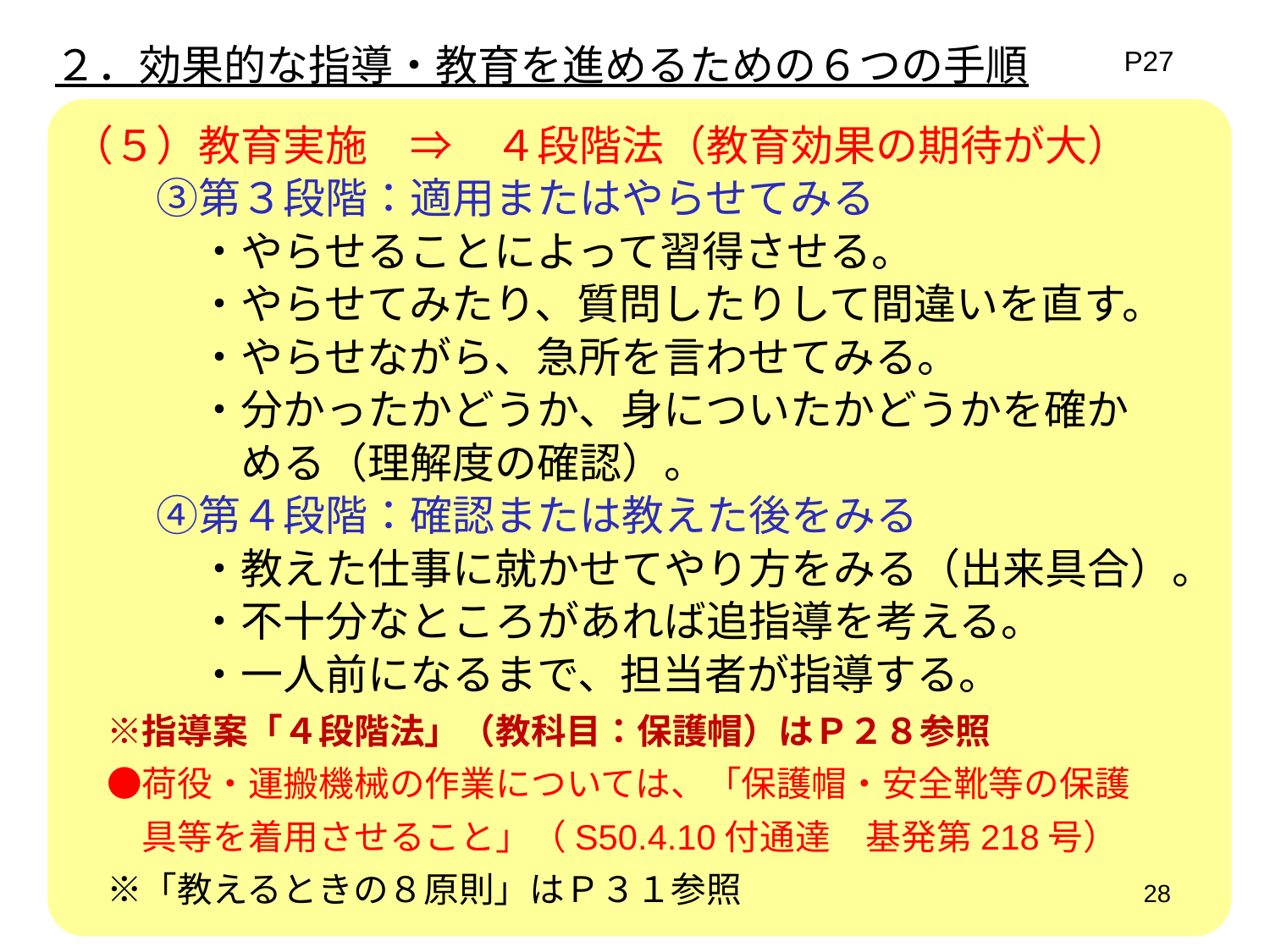

２．効果的な指導・教育を進めるための６つの手順
P27
（５）教育実施　⇒　４段階法（教育効果の期待が大）
　　③第３段階：適用またはやらせてみる
　　　・やらせることによって習得させる。
　　　・やらせてみたり、質問したりして間違いを直す。
　　　・やらせながら、急所を言わせてみる。
　　　・分かったかどうか、身についたかどうかを確か
　　　　める（理解度の確認）。
　　④第４段階：確認または教えた後をみる
　　　・教えた仕事に就かせてやり方をみる（出来具合）。
　　　・不十分なところがあれば追指導を考える。
　　　・一人前になるまで、担当者が指導する。
　※指導案「４段階法」（教科目：保護帽）はＰ２８参照
　●荷役・運搬機械の作業については、「保護帽・安全靴等の保護
　　具等を着用させること」（S50.4.10付通達　基発第218号）
　※「教えるときの８原則」はＰ３１参照
28